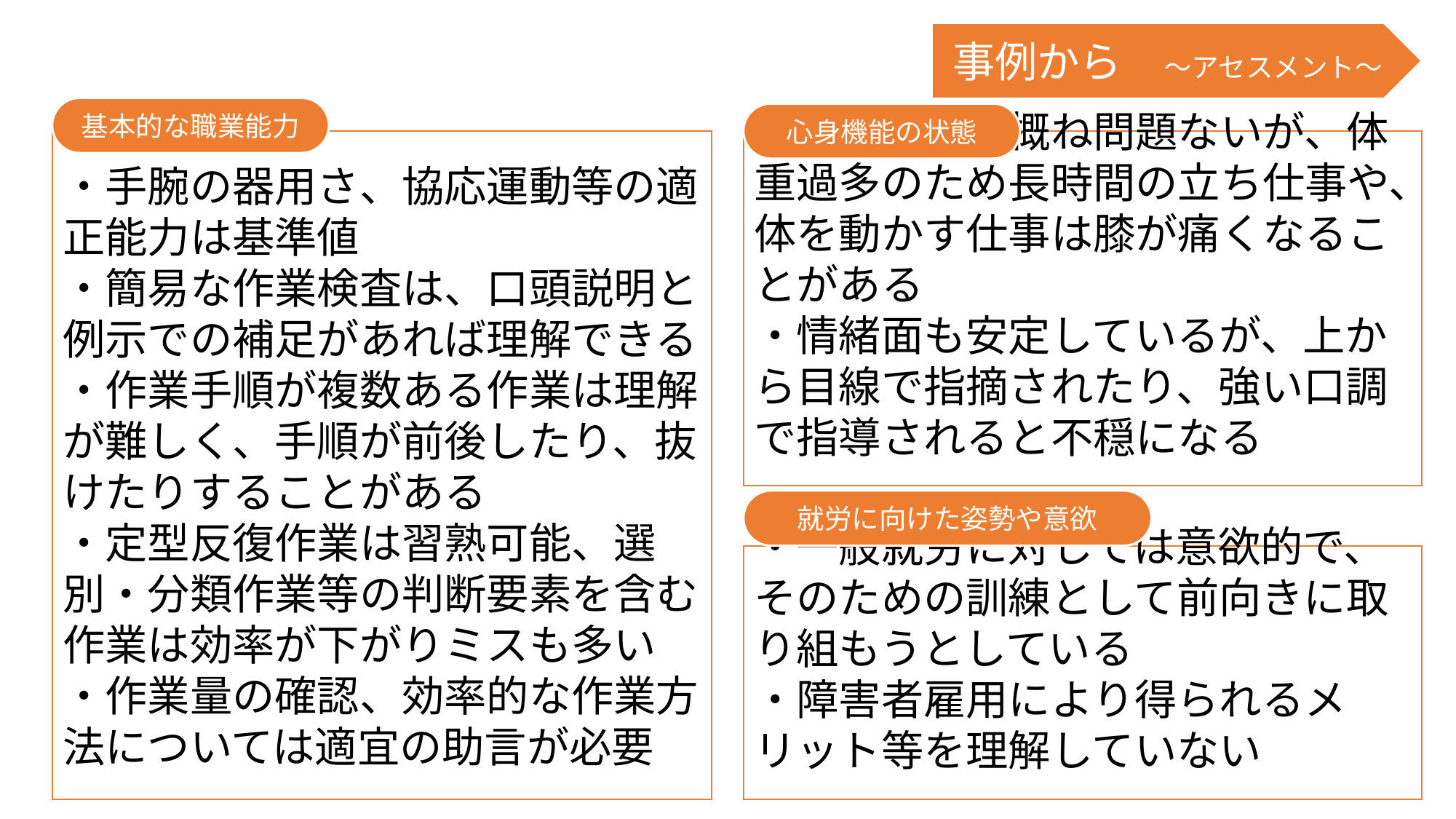

事例から　～アセスメント～
基本的な職業能力
心身機能の状態
・手腕の器用さ、協応運動等の適正能力は基準値
・簡易な作業検査は、口頭説明と例示での補足があれば理解できる
・作業手順が複数ある作業は理解が難しく、手順が前後したり、抜けたりすることがある
・定型反復作業は習熟可能、選別・分類作業等の判断要素を含む作業は効率が下がりミスも多い
・作業量の確認、効率的な作業方法については適宜の助言が必要
・身体機能は概ね問題ないが、体重過多のため長時間の立ち仕事や、体を動かす仕事は膝が痛くなることがある
・情緒面も安定しているが、上から目線で指摘されたり、強い口調で指導されると不穏になる
就労に向けた姿勢や意欲
・一般就労に対しては意欲的で、そのための訓練として前向きに取り組もうとしている
・障害者雇用により得られるメリット等を理解していない